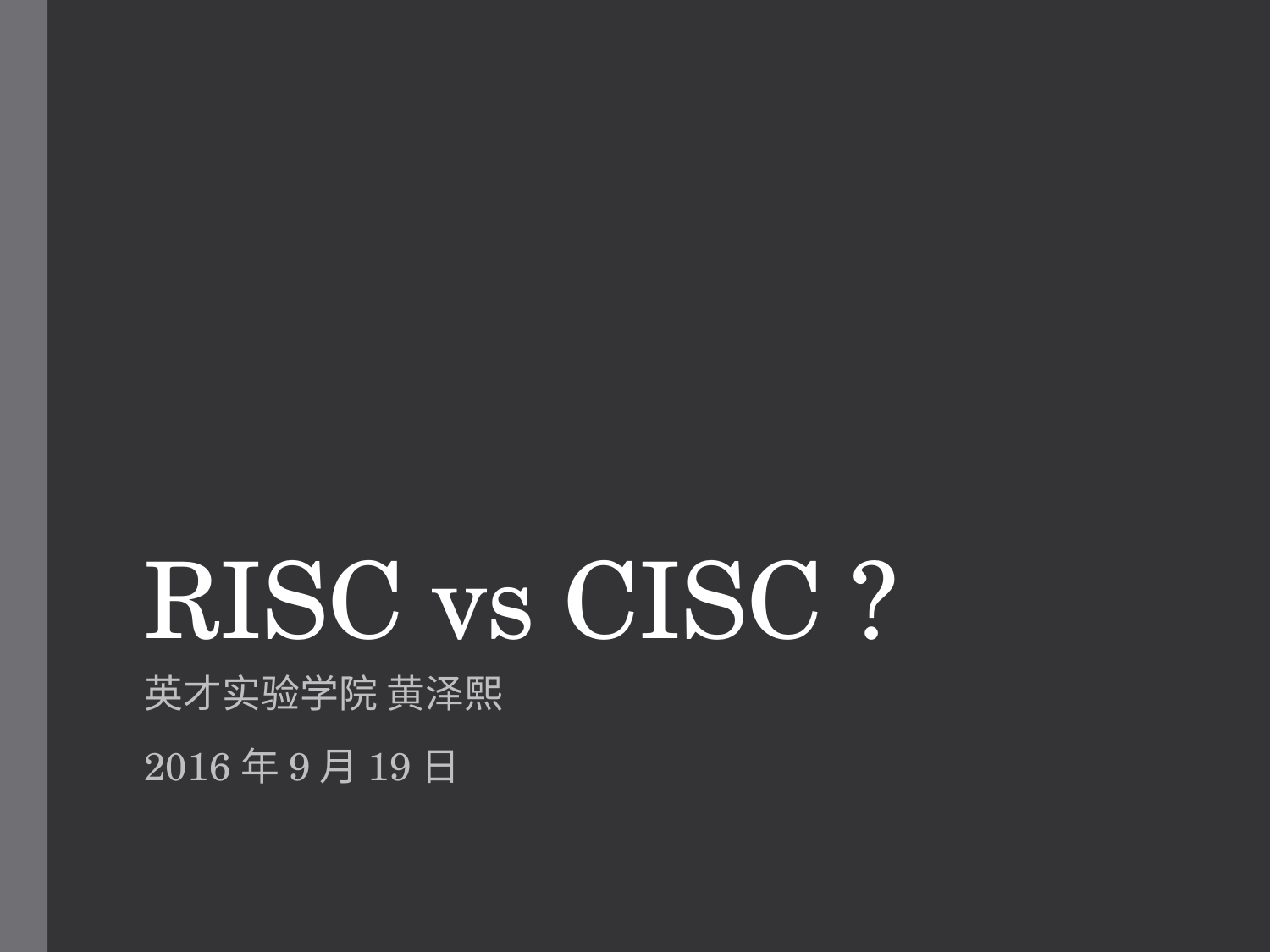

# RISC vs CISC ?
英才实验学院 黄泽熙
2016年9月19日